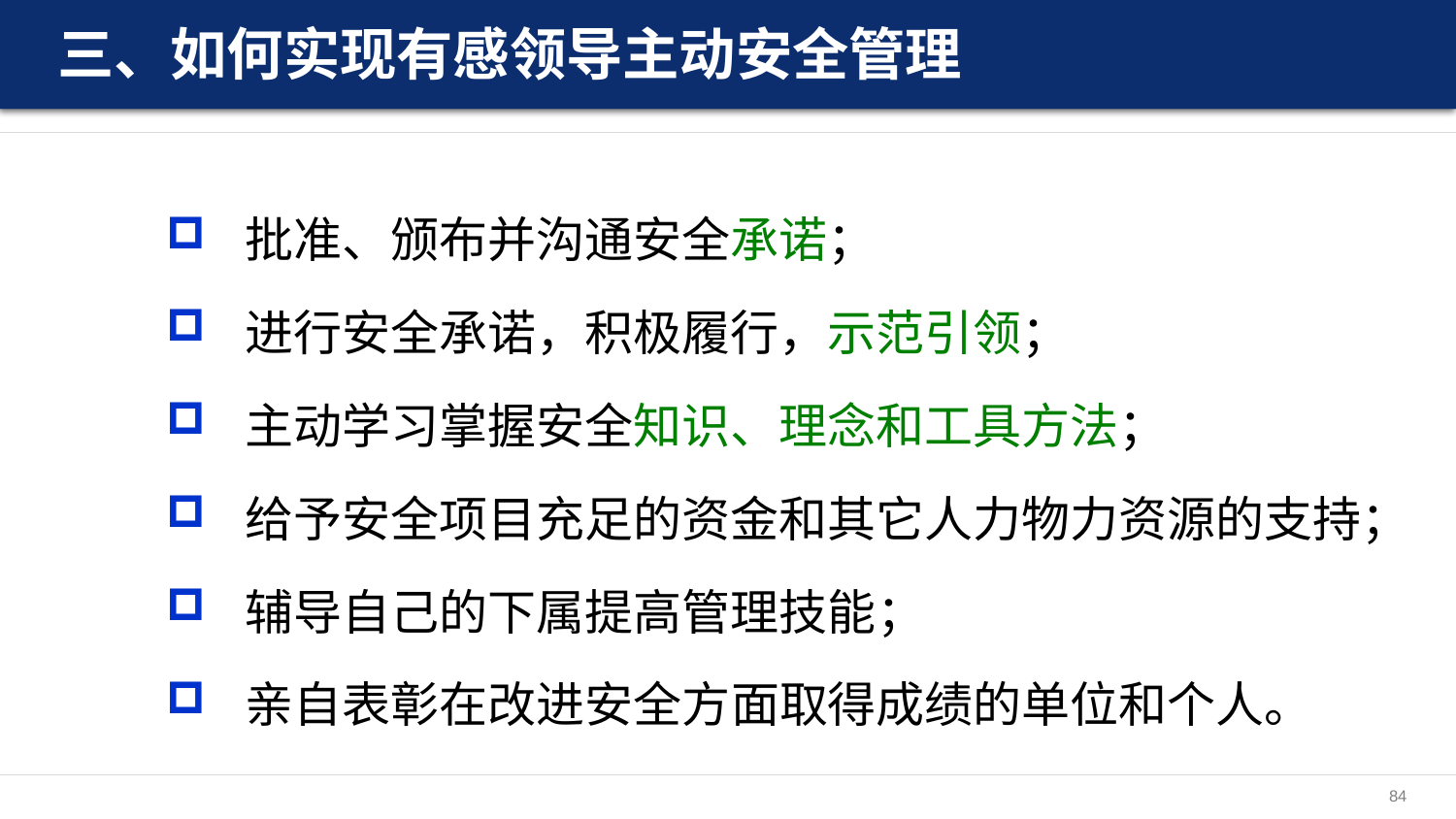

三、如何实现有感领导主动安全管理
  批准、颁布并沟通安全承诺；
  进行安全承诺，积极履行，示范引领；
  主动学习掌握安全知识、理念和工具方法；
  给予安全项目充足的资金和其它人力物力资源的支持；
  辅导自己的下属提高管理技能；
  亲自表彰在改进安全方面取得成绩的单位和个人。
84